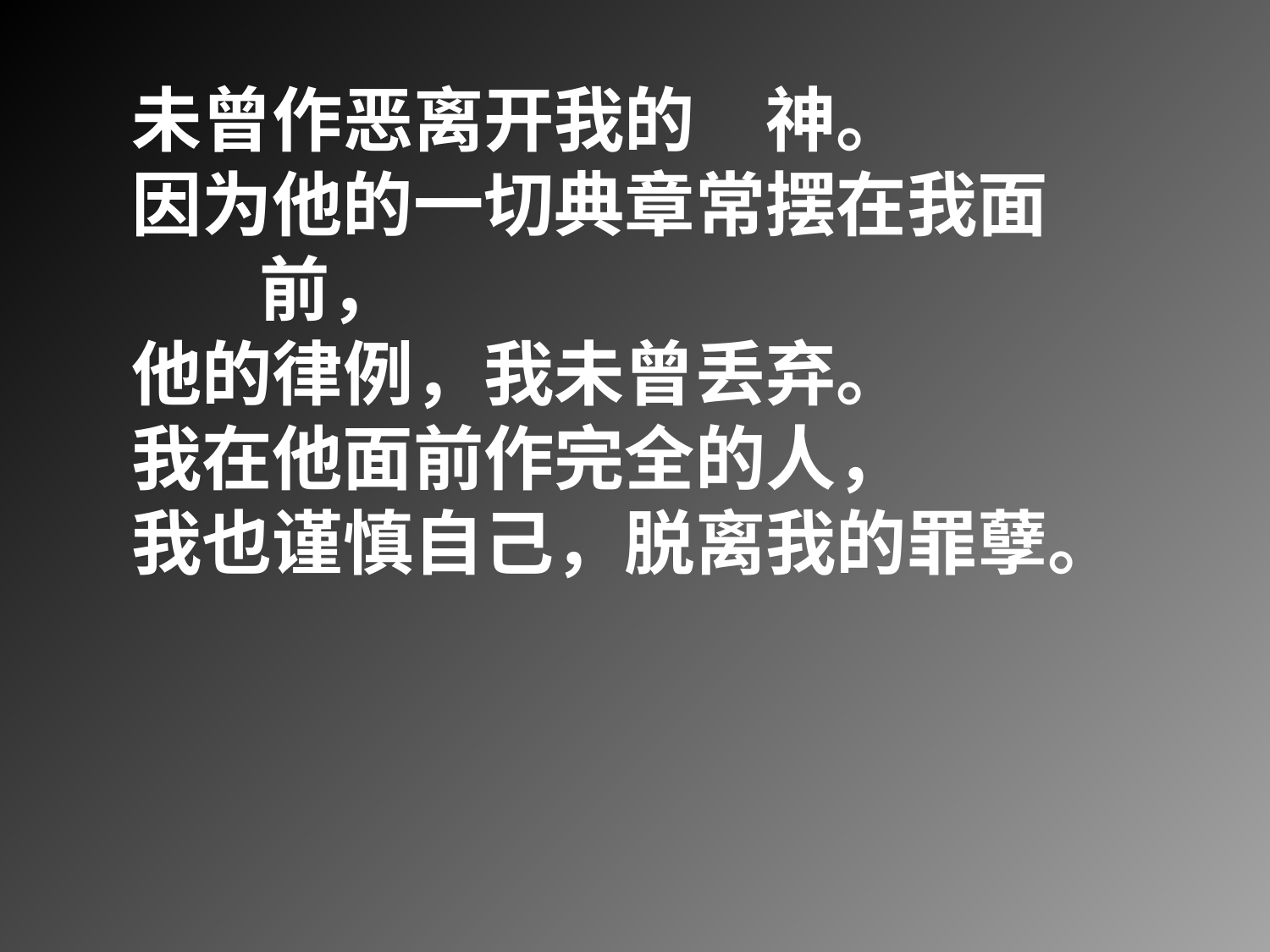

未曾作恶离开我的　神。
因为他的一切典章常摆在我面前，
他的律例，我未曾丢弃。
我在他面前作完全的人，
我也谨慎自己，脱离我的罪孽。